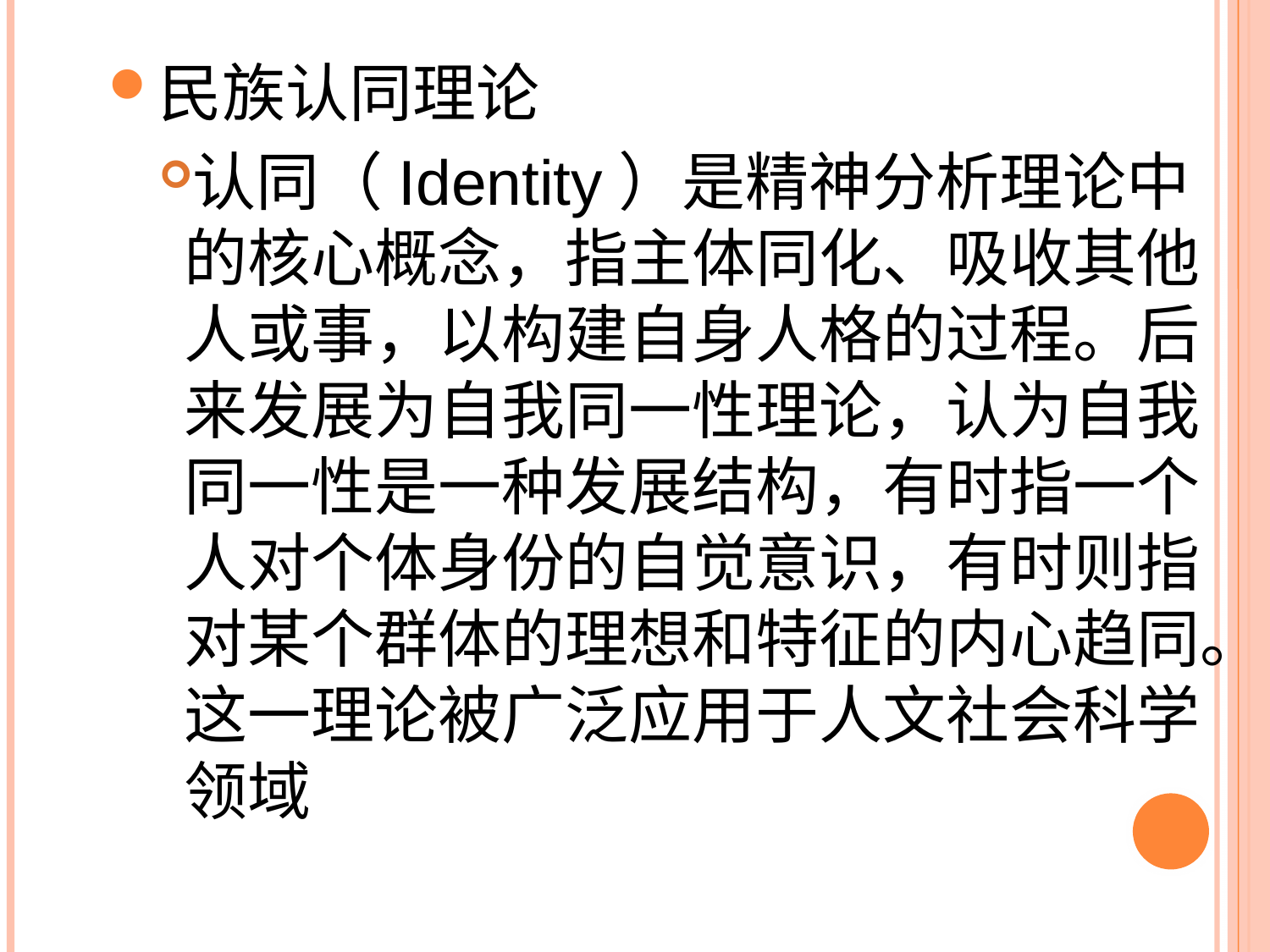

民族认同理论
认同（Identity）是精神分析理论中的核心概念，指主体同化、吸收其他人或事，以构建自身人格的过程。后来发展为自我同一性理论，认为自我同一性是一种发展结构，有时指一个人对个体身份的自觉意识，有时则指对某个群体的理想和特征的内心趋同。这一理论被广泛应用于人文社会科学领域